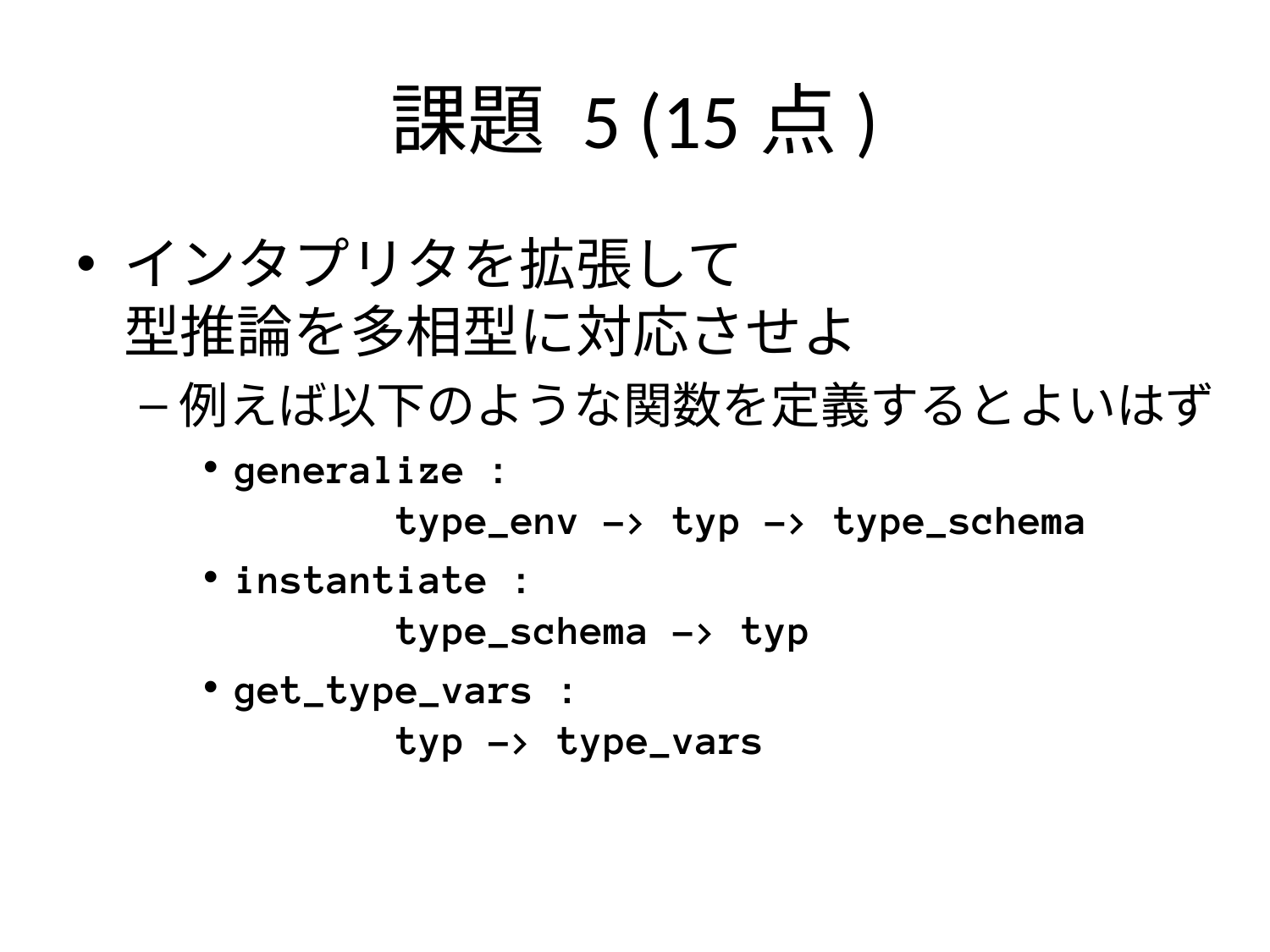

# 課題 5 (15点)
インタプリタを拡張して
型推論を多相型に対応させよ
例えば以下のような関数を定義するとよいはず
generalize :
       type_env -> typ -> type_schema
instantiate :
       type_schema -> typ
get_type_vars :
       typ -> type_vars